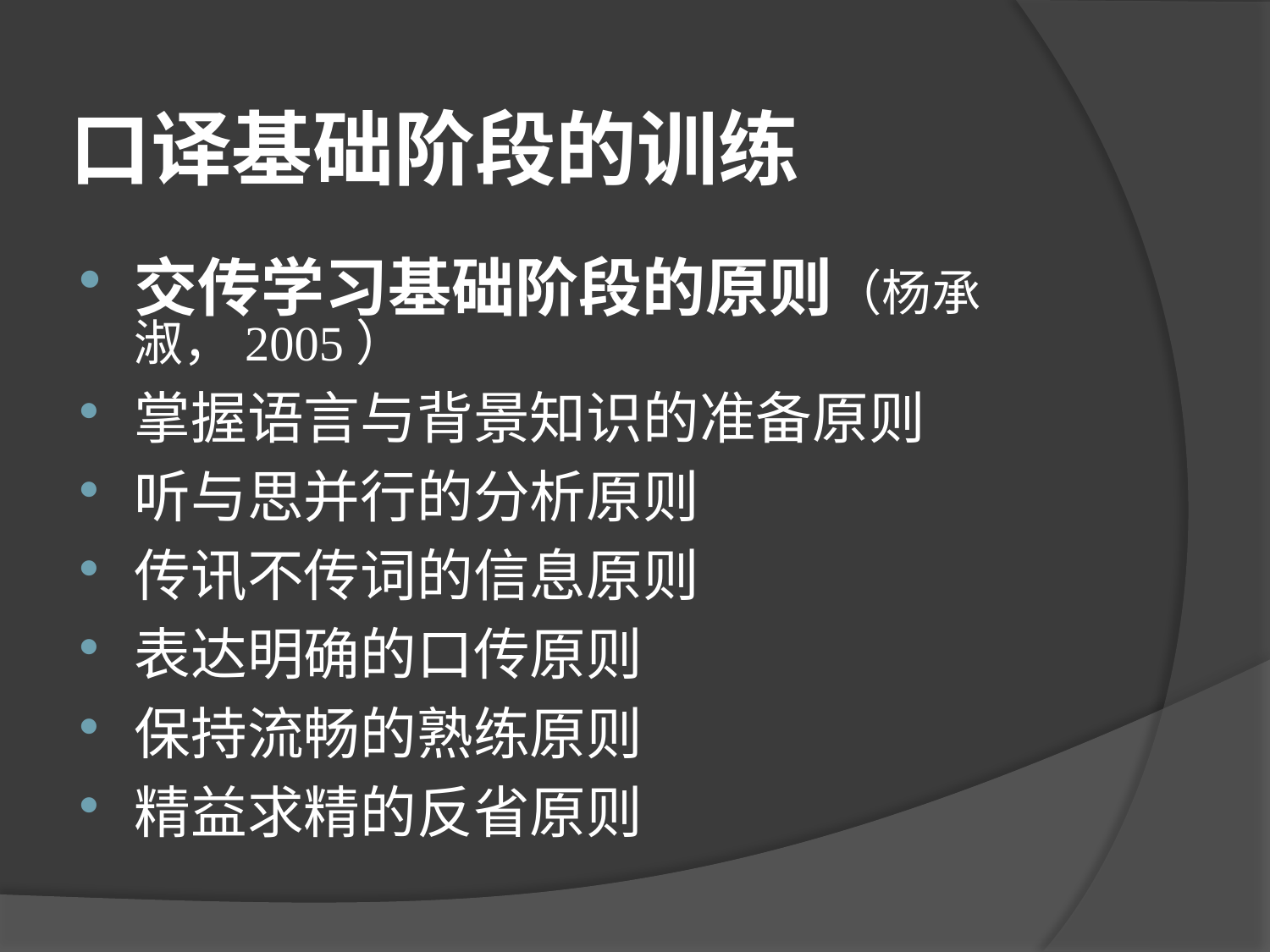

# 口译基础阶段的训练
交传学习基础阶段的原则（杨承淑，2005）
掌握语言与背景知识的准备原则
听与思并行的分析原则
传讯不传词的信息原则
表达明确的口传原则
保持流畅的熟练原则
精益求精的反省原则